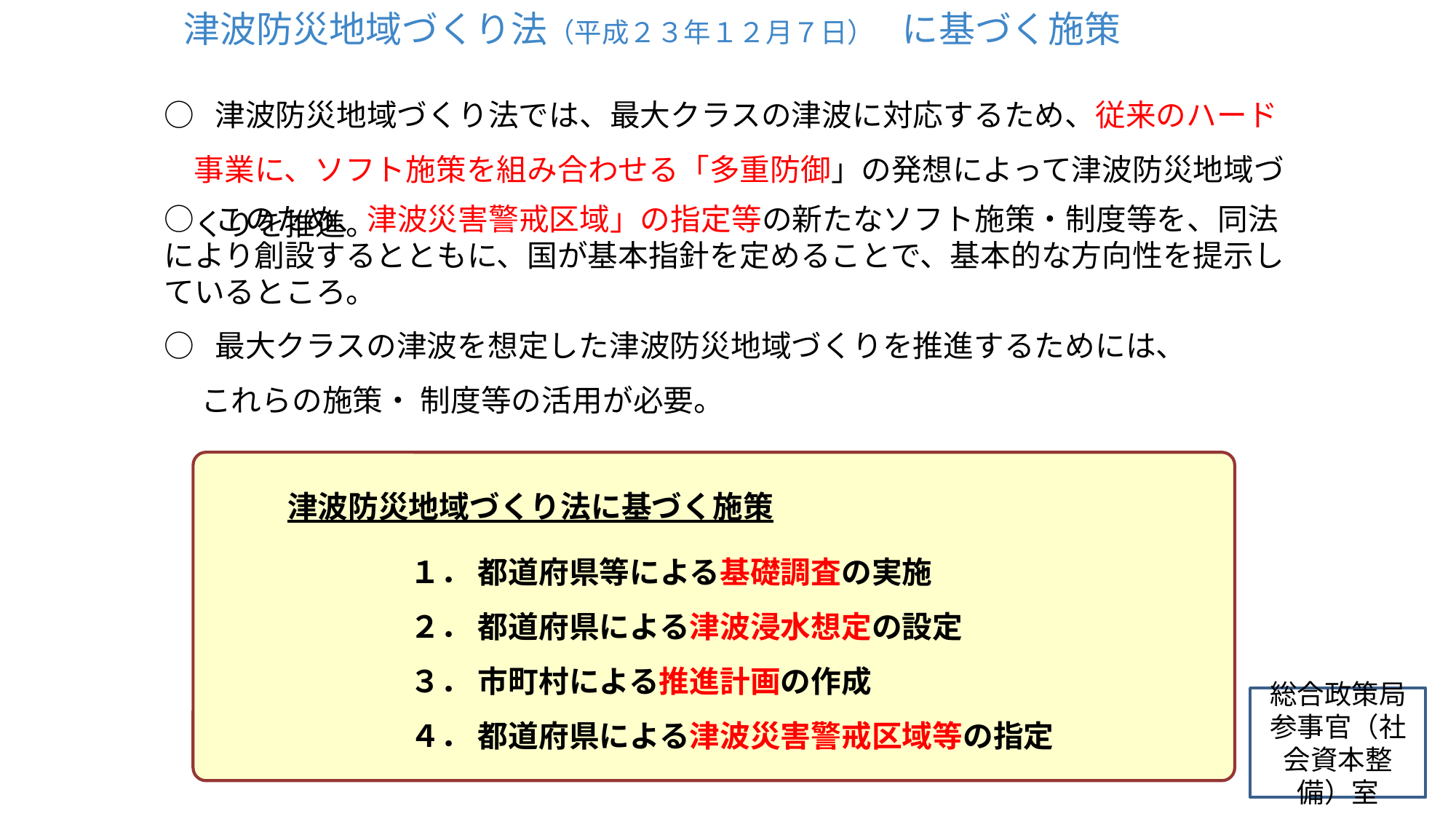

# 津波防災地域づくり法（平成２３年１２月７日）　に基づく施策
○  津波防災地域づくり法では、最大クラスの津波に対応するため、従来のハード事業に、ソフト施策を組み合わせる「多重防御」の発想によって津波防災地域づくりを推進。
○  このため、津波災害警戒区域」の指定等の新たなソフト施策・制度等を、同法により創設するとともに、国が基本指針を定めることで、基本的な方向性を提示しているところ。
○  最大クラスの津波を想定した津波防災地域づくりを推進するためには、
　 これらの施策・ 制度等の活用が必要。

　津波防災地域づくり法に基づく施策
１． 都道府県等による基礎調査の実施
２． 都道府県による津波浸水想定の設定
３． 市町村による推進計画の作成
４． 都道府県による津波災害警戒区域等の指定
総合政策局参事官（社会資本整備）室